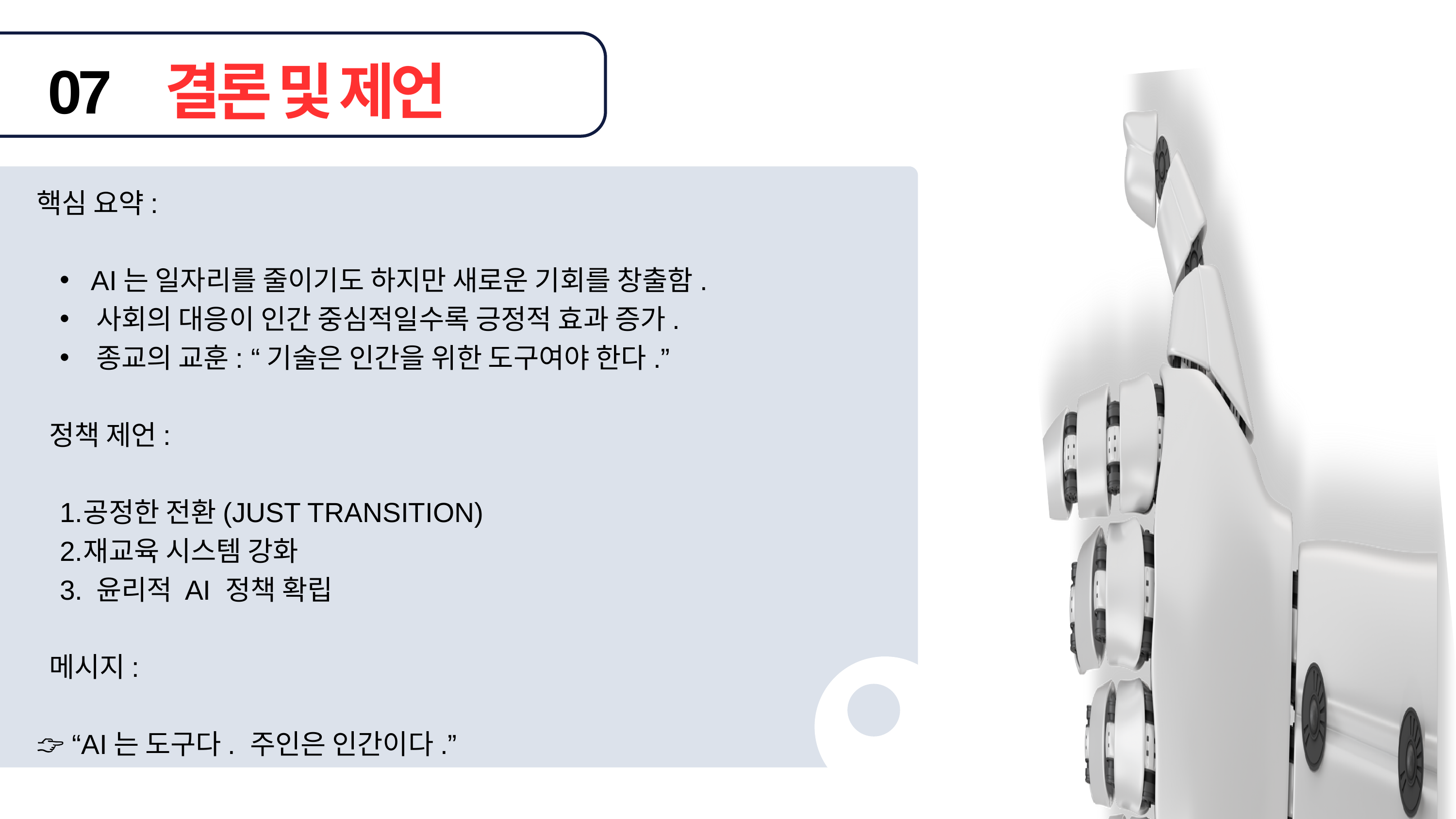

07
 결론 및 제언

핵심 요약:

 AI는 일자리를 줄이기도 하지만 새로운 기회를 창출함.
 사회의 대응이 인간 중심적일수록 긍정적 효과 증가.
 종교의 교훈: “기술은 인간을 위한 도구여야 한다.”

 정책 제언:

공정한 전환(JUST TRANSITION)
재교육 시스템 강화
 윤리적 AI 정책 확립

 메시지:

👉 “AI는 도구다. 주인은 인간이다.”